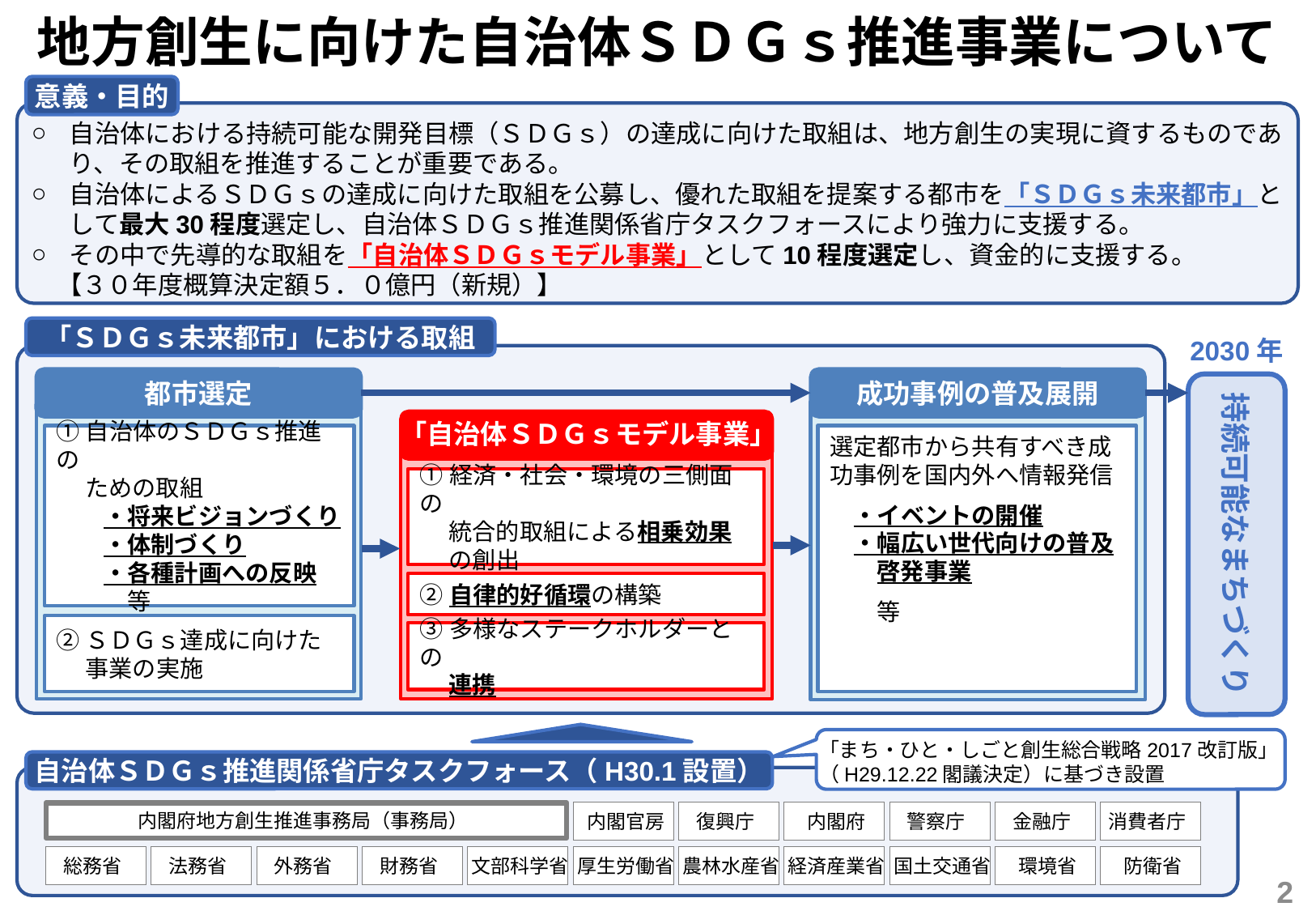

地方創生に向けた自治体ＳＤＧｓ推進事業について
意義・目的
自治体における持続可能な開発目標（ＳＤＧｓ）の達成に向けた取組は、地方創生の実現に資するものであり、その取組を推進することが重要である。
自治体によるＳＤＧｓの達成に向けた取組を公募し、優れた取組を提案する都市を「ＳＤＧｓ未来都市」として最大30程度選定し、自治体ＳＤＧｓ推進関係省庁タスクフォースにより強力に支援する。
その中で先導的な取組を「自治体ＳＤＧｓモデル事業」として10程度選定し、資金的に支援する。
　【３０年度概算決定額５．０億円（新規）】
「ＳＤＧｓ未来都市」における取組
2030年

都市選定
成功事例の普及展開

選定都市から共有すべき成功事例を国内外へ情報発信

　・イベントの開催
　・幅広い世代向けの普及
　　啓発事業

　　等
持続可能なまちづくり

「自治体ＳＤＧｓモデル事業」
①自治体のＳＤＧｓ推進の
　 ための取組
　　・将来ビジョンづくり
　　・体制づくり
　　・各種計画への反映
　　　等

①経済・社会・環境の三側面の
　 統合的取組による相乗効果
　 の創出
②自律的好循環の構築
②ＳＤＧｓ達成に向けた
　 事業の実施
③多様なステークホルダーとの
　 連携

「まち・ひと・しごと創生総合戦略2017改訂版」
（H29.12.22閣議決定）に基づき設置
自治体ＳＤＧｓ推進関係省庁タスクフォース（H30.1設置）

内閣官房
復興庁
内閣府
警察庁
金融庁
消費者庁
内閣府地方創生推進事務局（事務局）
総務省
法務省
外務省
財務省
文部科学省
厚生労働省
農林水産省
経済産業省
国土交通省
環境省
防衛省
2